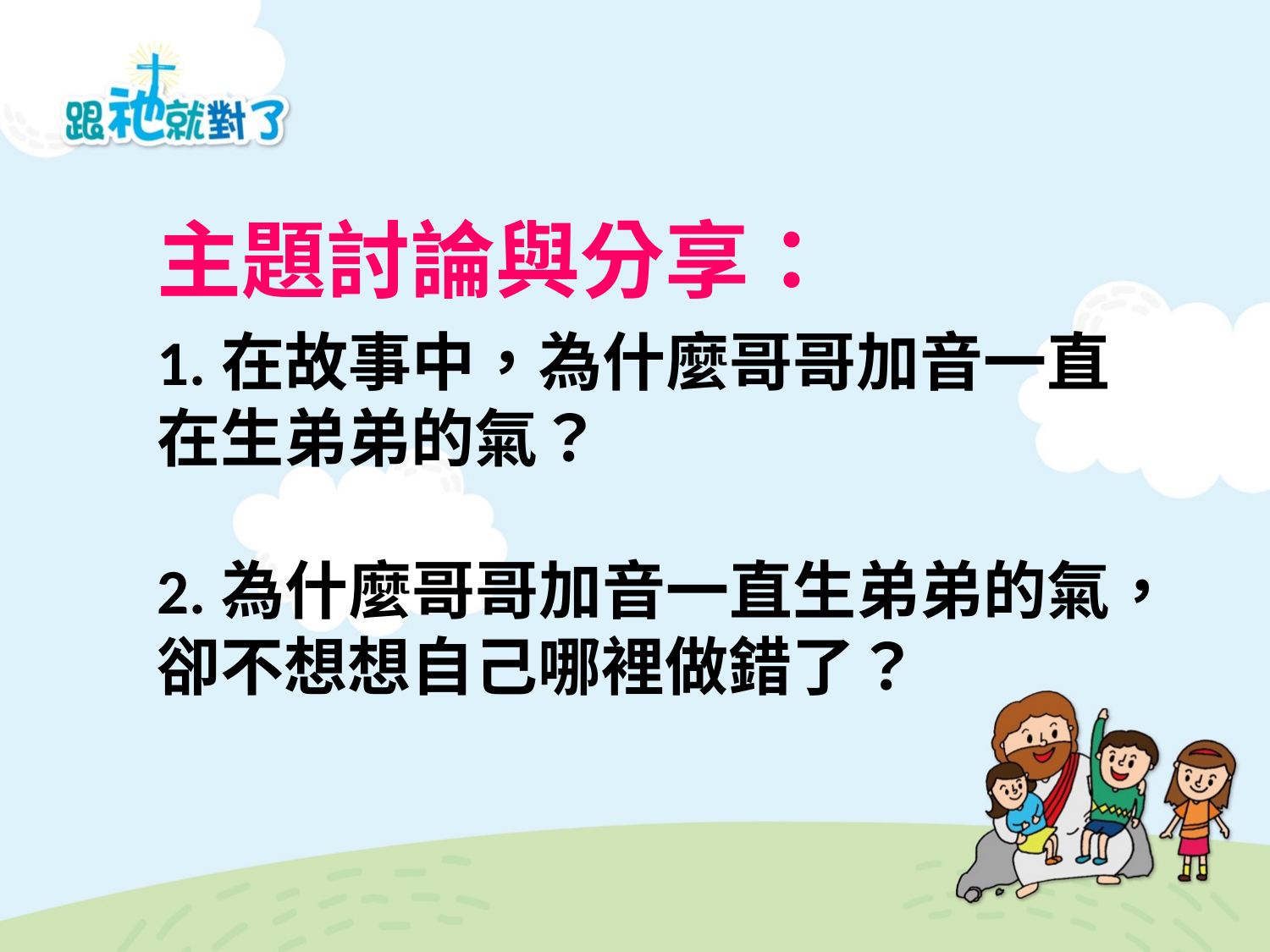

主題討論與分享：
1.在故事中，為什麼哥哥加音一直在生弟弟的氣？

2.為什麼哥哥加音一直生弟弟的氣，卻不想想自己哪裡做錯了？